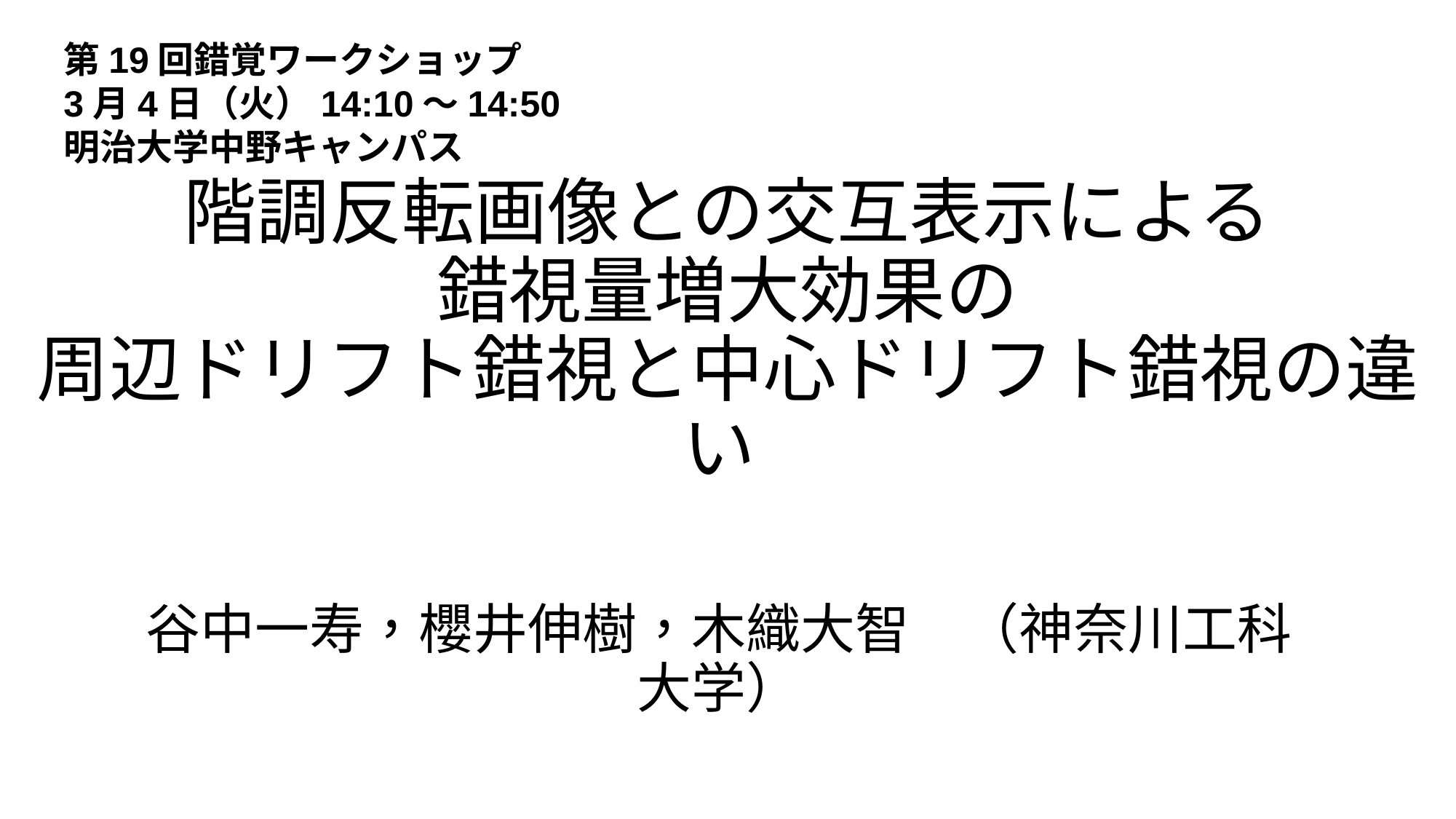

第19回錯覚ワークショップ
3月4日（火）14:10～14:50
明治大学中野キャンパス
# 階調反転画像との交互表示による 錯視量増大効果の 周辺ドリフト錯視と中心ドリフト錯視の違い
谷中一寿，櫻井伸樹，木織大智　（神奈川工科大学）